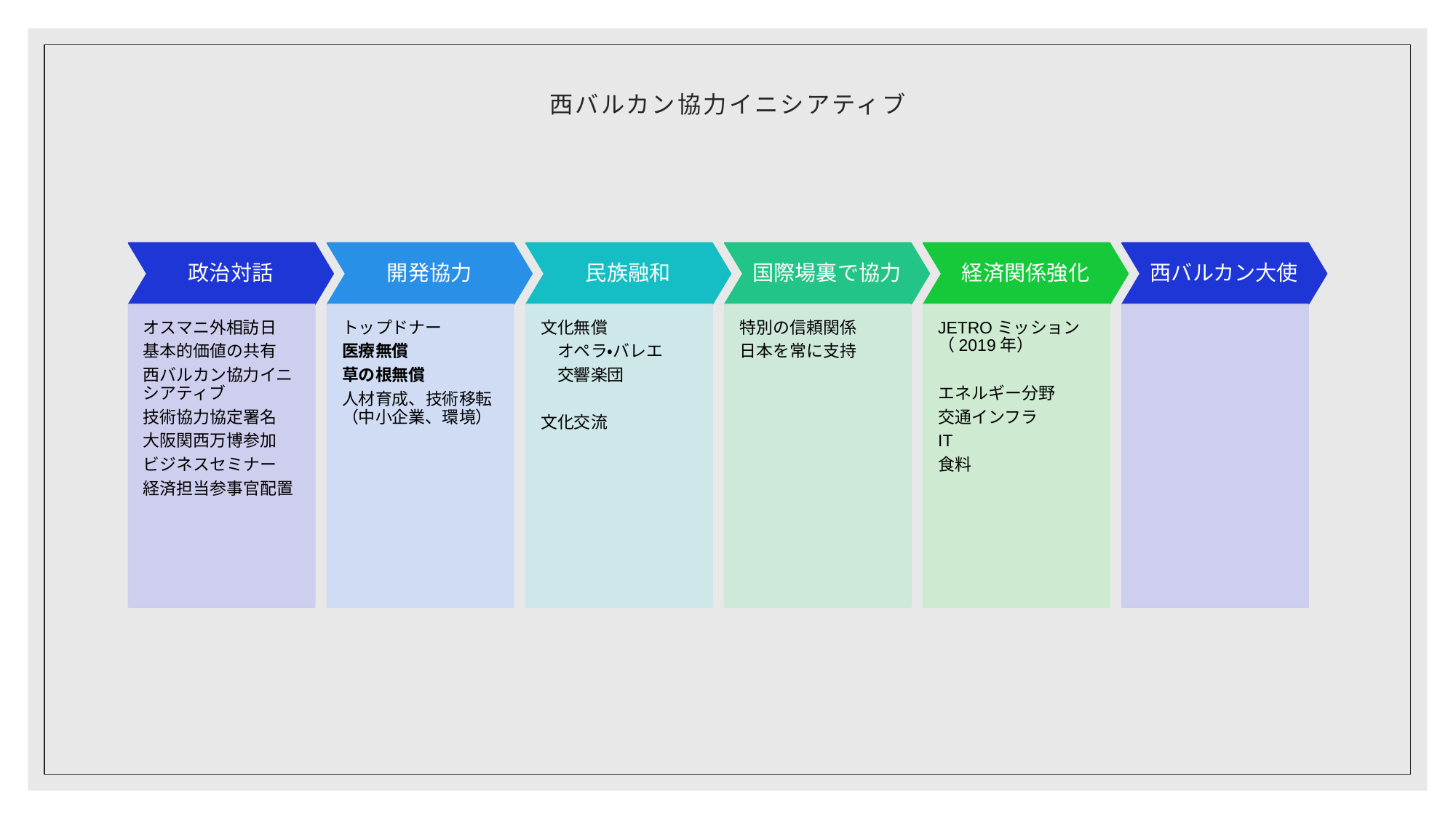

# 西バルカン協力イニシアティブ
政治対話
オスマニ外相訪日
基本的価値の共有
西バルカン協力イニシアティブ
技術協力協定署名
大阪関西万博参加
ビジネスセミナー
経済担当参事官配置
開発協力
トップドナー
医療無償
草の根無償
人材育成、技術移転（中小企業、環境）
民族融和
文化無償
　オペラ・バレエ
　交響楽団

文化交流
国際場裏で協力
特別の信頼関係
日本を常に支持
経済関係強化
JETROミッション（2019年）

エネルギー分野
交通インフラ
IT
食料
西バルカン大使